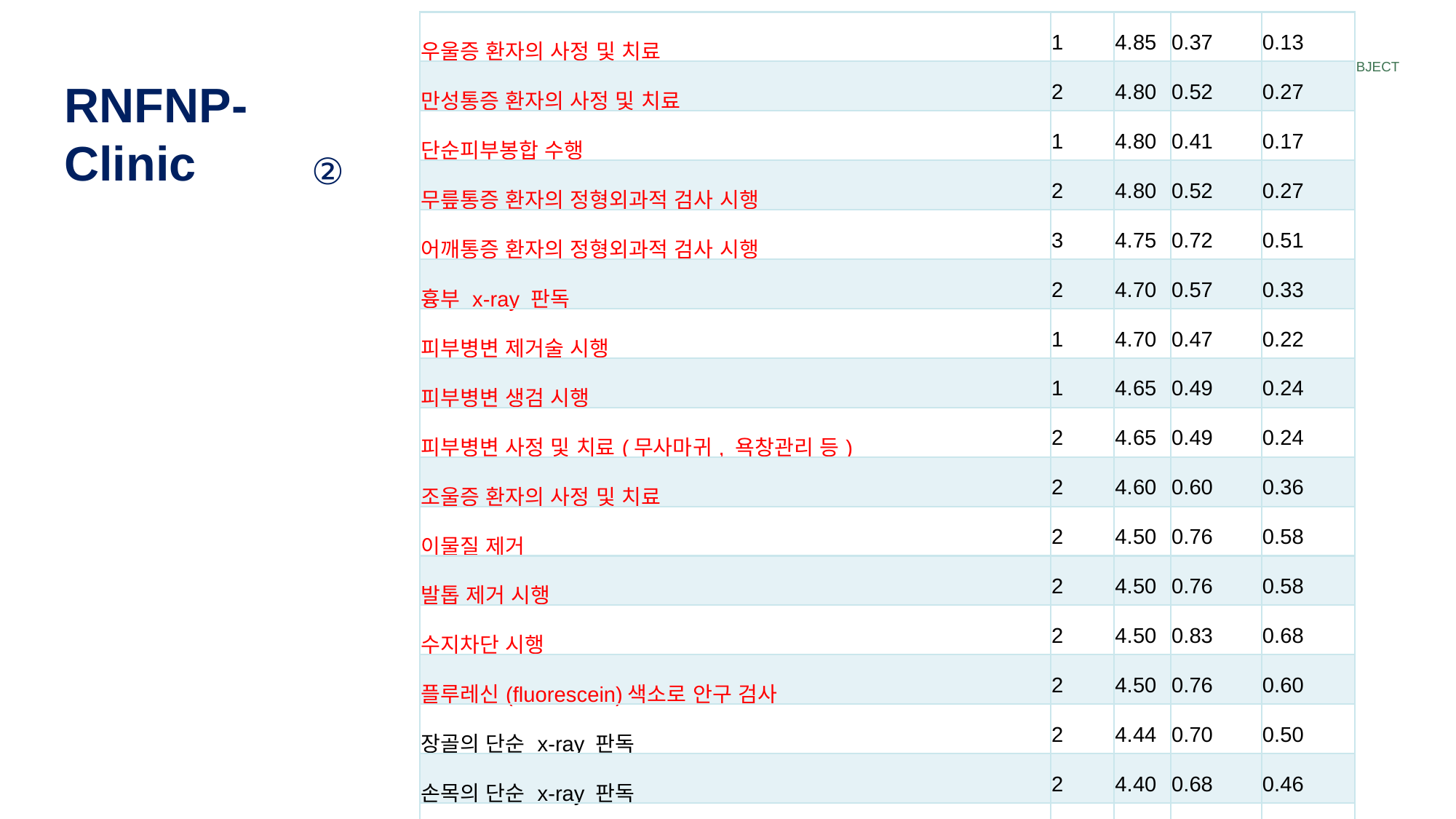

| 우울증 환자의 사정 및 치료 | 1 | 4.85 | 0.37 | 0.13 |
| --- | --- | --- | --- | --- |
| 만성통증 환자의 사정 및 치료 | 2 | 4.80 | 0.52 | 0.27 |
| 단순피부봉합 수행 | 1 | 4.80 | 0.41 | 0.17 |
| 무릎통증 환자의 정형외과적 검사 시행 | 2 | 4.80 | 0.52 | 0.27 |
| 어깨통증 환자의 정형외과적 검사 시행 | 3 | 4.75 | 0.72 | 0.51 |
| 흉부 x-ray 판독 | 2 | 4.70 | 0.57 | 0.33 |
| 피부병변 제거술 시행 | 1 | 4.70 | 0.47 | 0.22 |
| 피부병변 생검 시행 | 1 | 4.65 | 0.49 | 0.24 |
| 피부병변 사정 및 치료(무사마귀, 욕창관리 등) | 2 | 4.65 | 0.49 | 0.24 |
| 조울증 환자의 사정 및 치료 | 2 | 4.60 | 0.60 | 0.36 |
| 이물질 제거 | 2 | 4.50 | 0.76 | 0.58 |
| 발톱 제거 시행 | 2 | 4.50 | 0.76 | 0.58 |
| 수지차단 시행 | 2 | 4.50 | 0.83 | 0.68 |
| 플루레신(fluorescein)색소로 안구 검사 | 2 | 4.50 | 0.76 | 0.60 |
| 장골의 단순 x-ray 판독 | 2 | 4.44 | 0.70 | 0.50 |
| 손목의 단순 x-ray 판독 | 2 | 4.40 | 0.68 | 0.46 |
| 발목의 단순 x-ray 판독 | 2 | 4.40 | 0.68 | 0.46 |
| 석고붕대 제거 | 5 | 4.30 | 1.26 | 1.59 |
NAME OF SUBJECT
RNFNP-Clinic
②
25